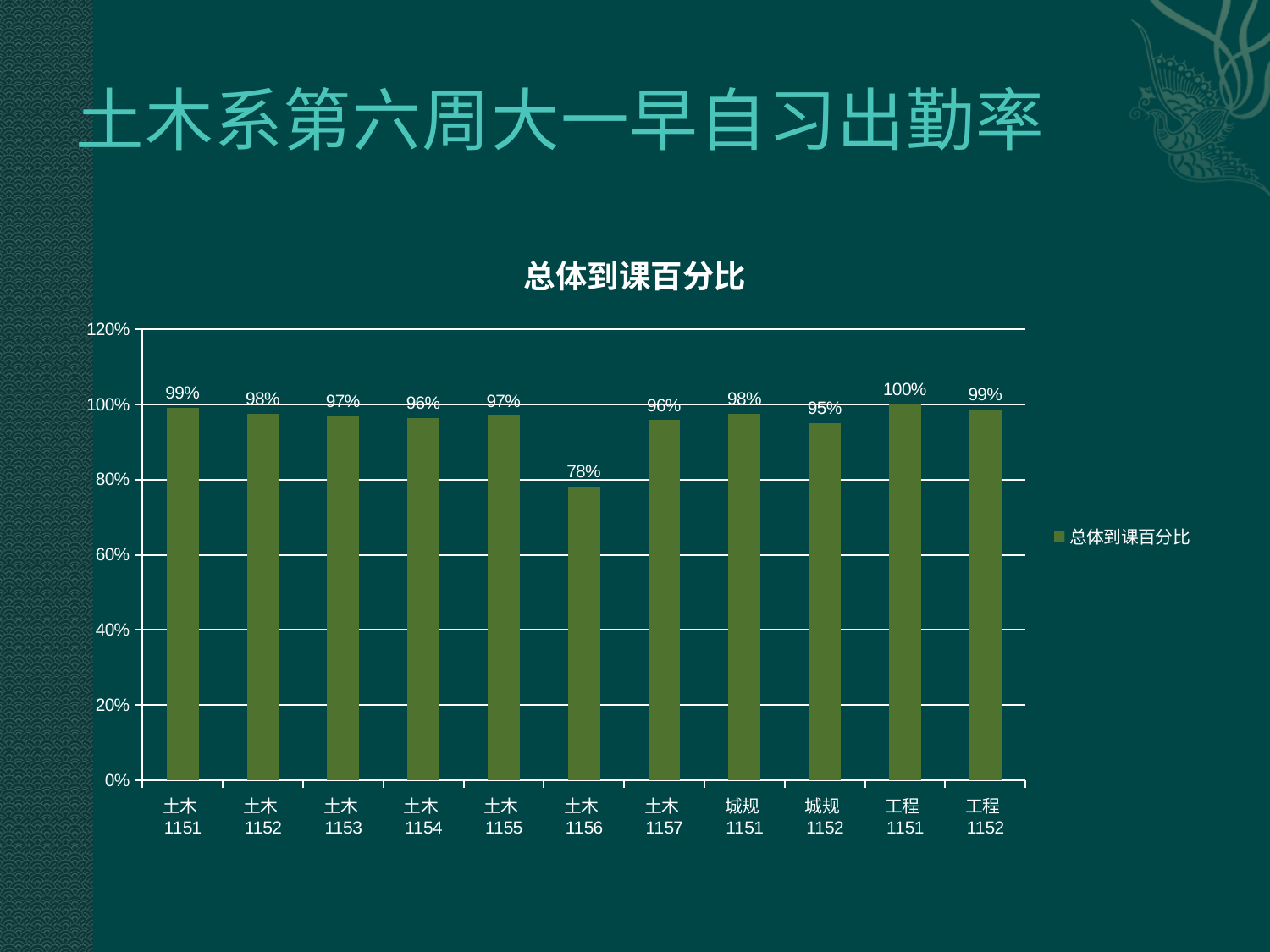

# 土木系第六周大一早自习出勤率

### Chart:

| Category | 总体到课百分比 |
|---|---|
| 土木1151 | 0.9913793103448276 |
| 土木1152 | 0.9758064516129032 |
| 土木1153 | 0.96875 |
| 土木1154 | 0.9642857142857143 |
| 土木1155 | 0.9696969696969697 |
| 土木1156 | 0.78125 |
| 土木1157 | 0.9583333333333334 |
| 城规1151 | 0.975 |
| 城规1152 | 0.95 |
| 工程1151 | 1.0 |
| 工程1152 | 0.9864864864864865 |